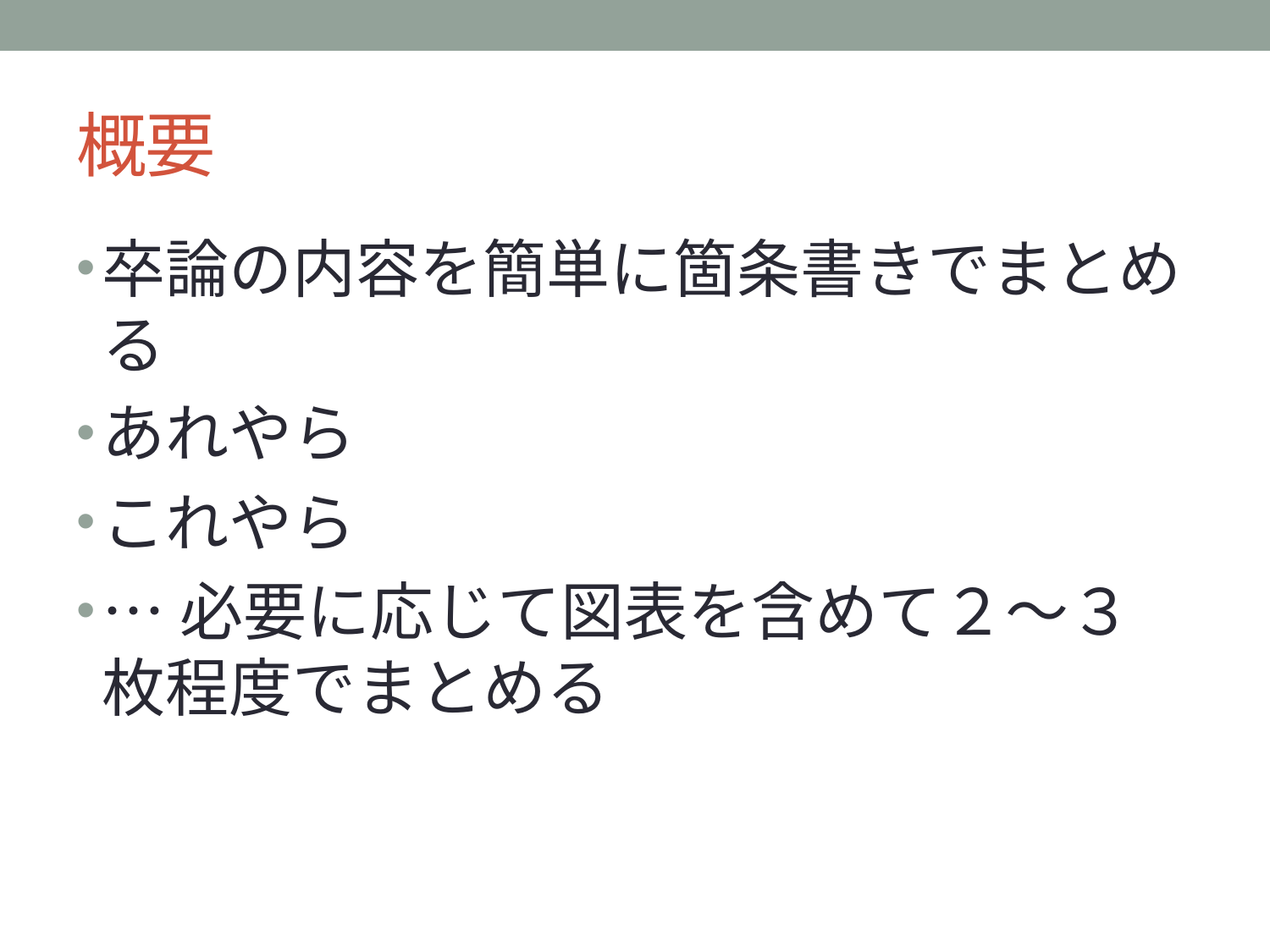

# 概要
卒論の内容を簡単に箇条書きでまとめる
あれやら
これやら
…必要に応じて図表を含めて２～３枚程度でまとめる